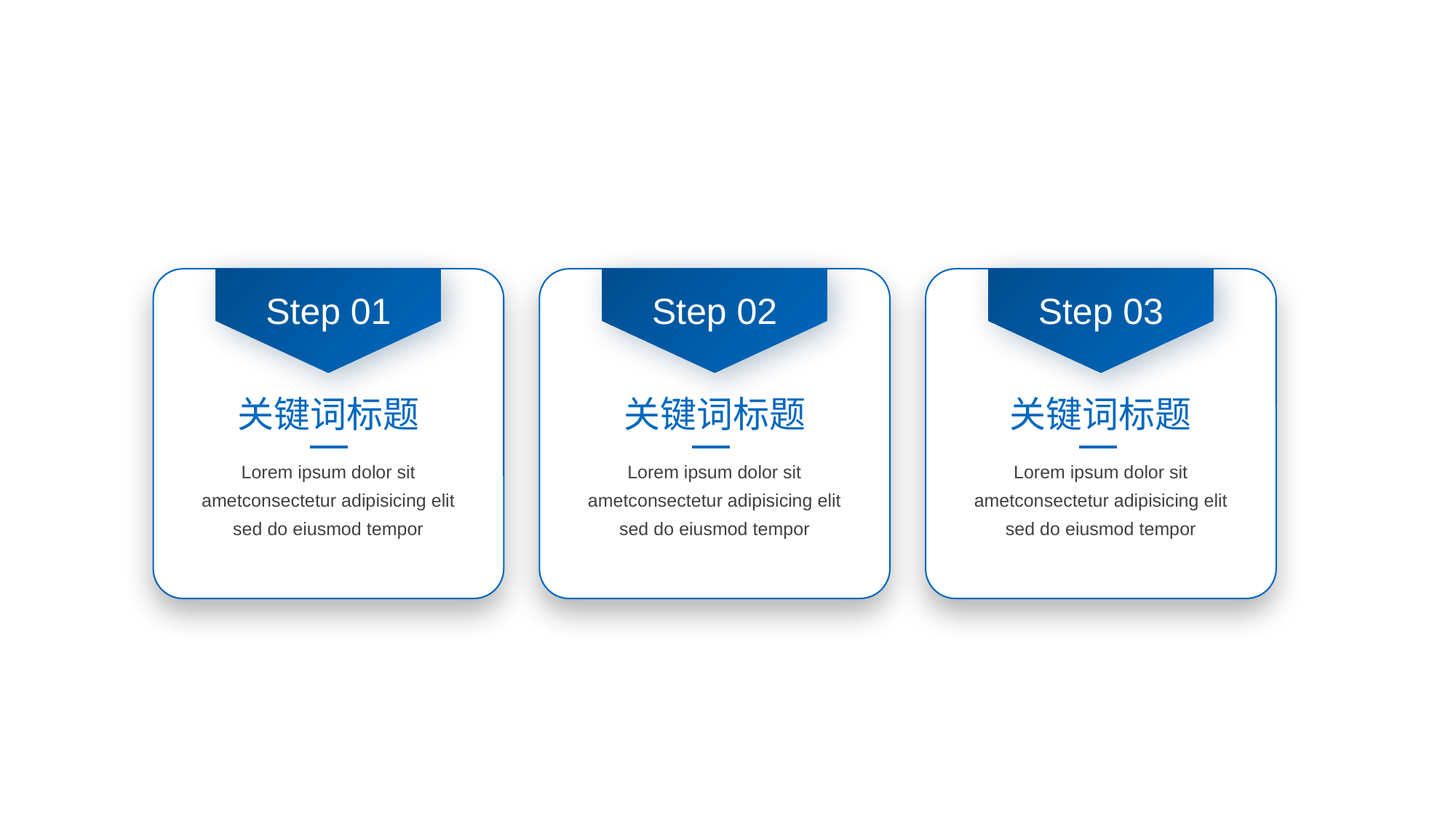

Step 01
Step 02
Step 03
关键词标题
关键词标题
关键词标题
Lorem ipsum dolor sit ametconsectetur adipisicing elit sed do eiusmod tempor
Lorem ipsum dolor sit ametconsectetur adipisicing elit sed do eiusmod tempor
Lorem ipsum dolor sit ametconsectetur adipisicing elit sed do eiusmod tempor